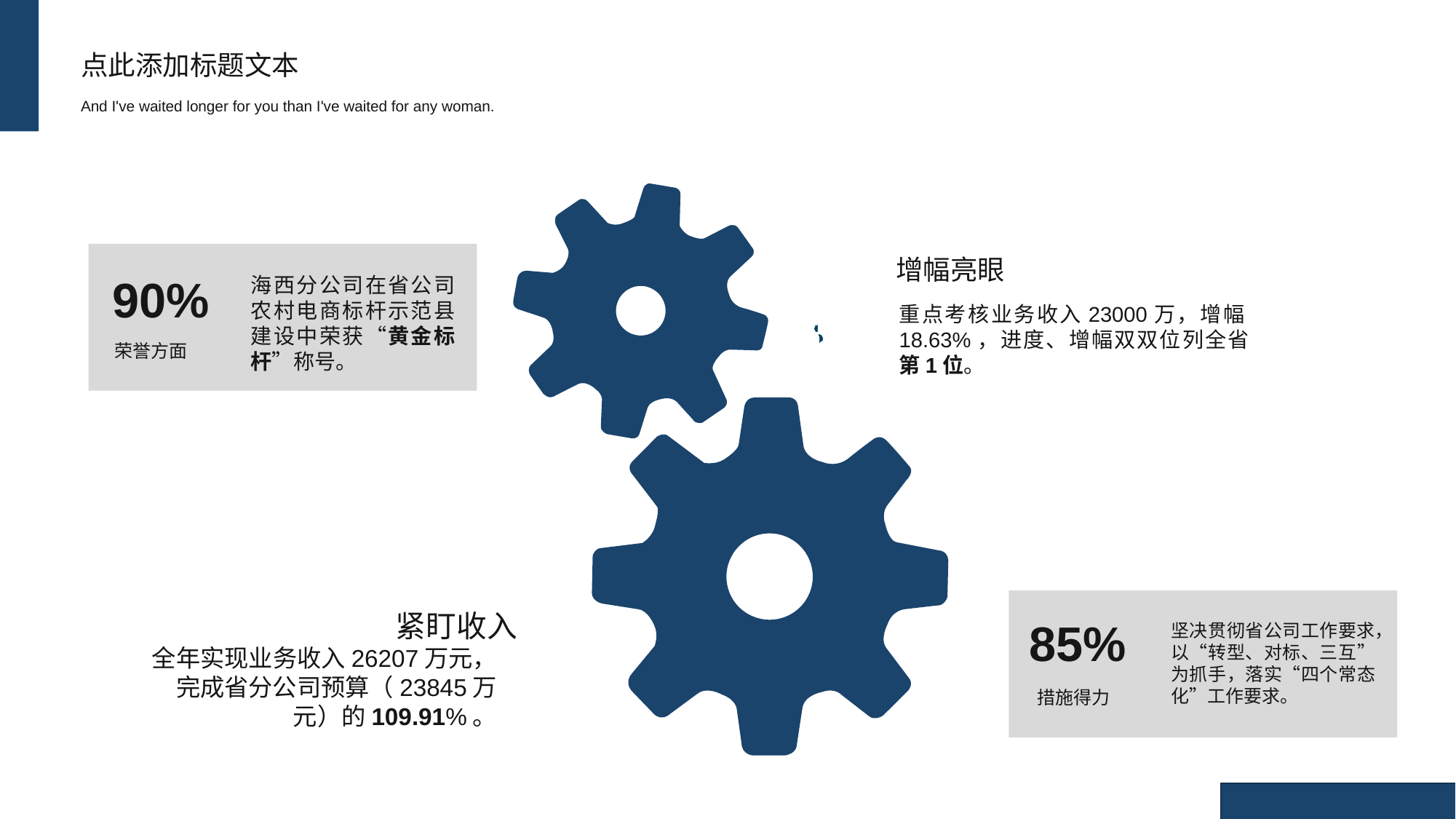

点此添加标题文本
And I've waited longer for you than I've waited for any woman.

90%

海西分公司在省公司农村电商标杆示范县建设中荣获“黄金标杆”称号。
荣誉方面
增幅亮眼
重点考核业务收入23000万，增幅18.63%，进度、增幅双双位列全省第1位。

85%

坚决贯彻省公司工作要求，以“转型、对标、三互”为抓手，落实“四个常态化”工作要求。
措施得力
紧盯收入

全年实现业务收入26207万元，完成省分公司预算（23845万元）的109.91%。